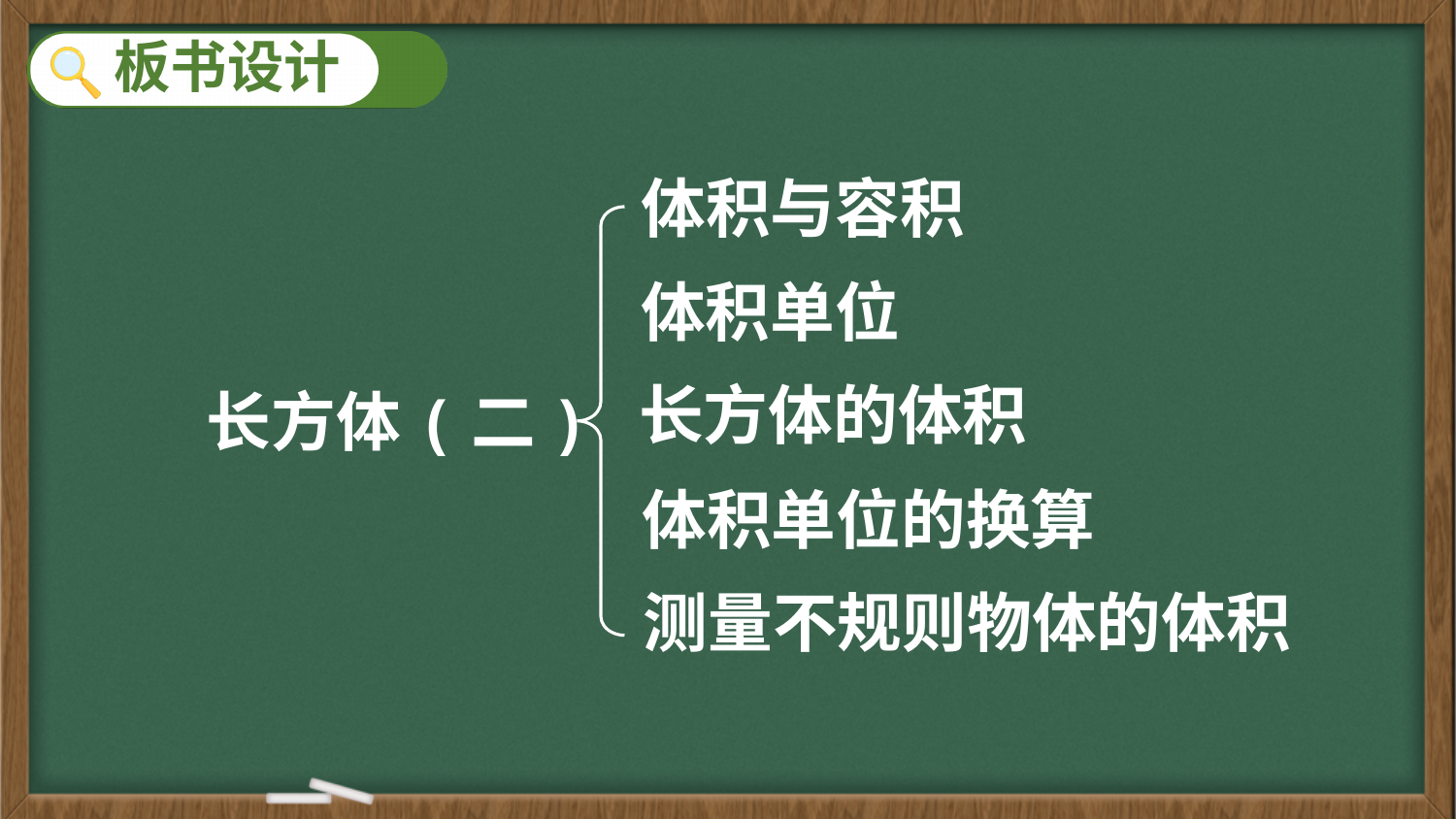

体积与容积

体积单位
长方体的体积
长方体(二)
体积单位的换算
测量不规则物体的体积